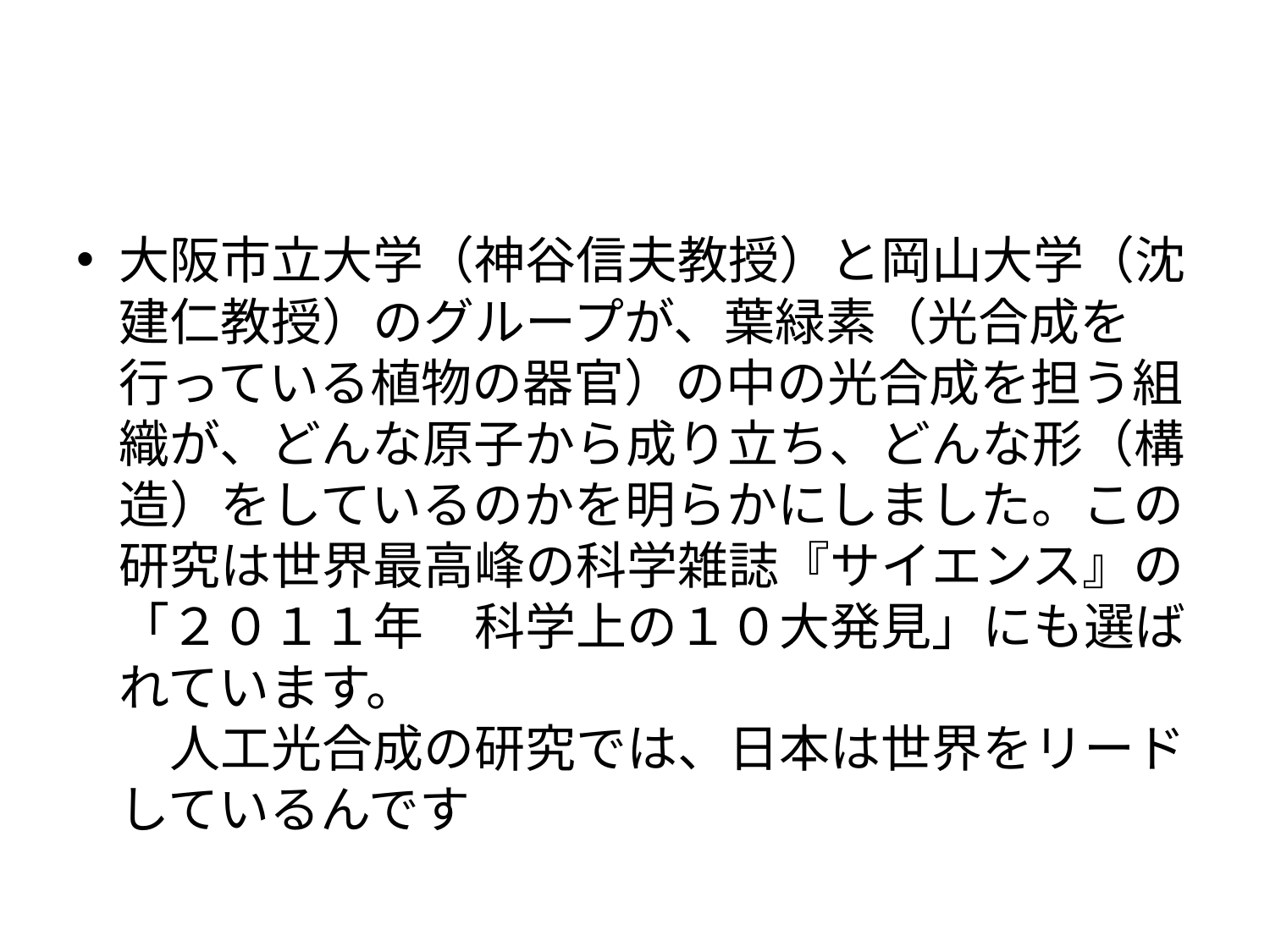

#
大阪市立大学（神谷信夫教授）と岡山大学（沈建仁教授）のグループが、葉緑素（光合成を行っている植物の器官）の中の光合成を担う組織が、どんな原子から成り立ち、どんな形（構造）をしているのかを明らかにしました。この研究は世界最高峰の科学雑誌『サイエンス』の「２０１１年　科学上の１０大発見」にも選ばれています。
　人工光合成の研究では、日本は世界をリードしているんです